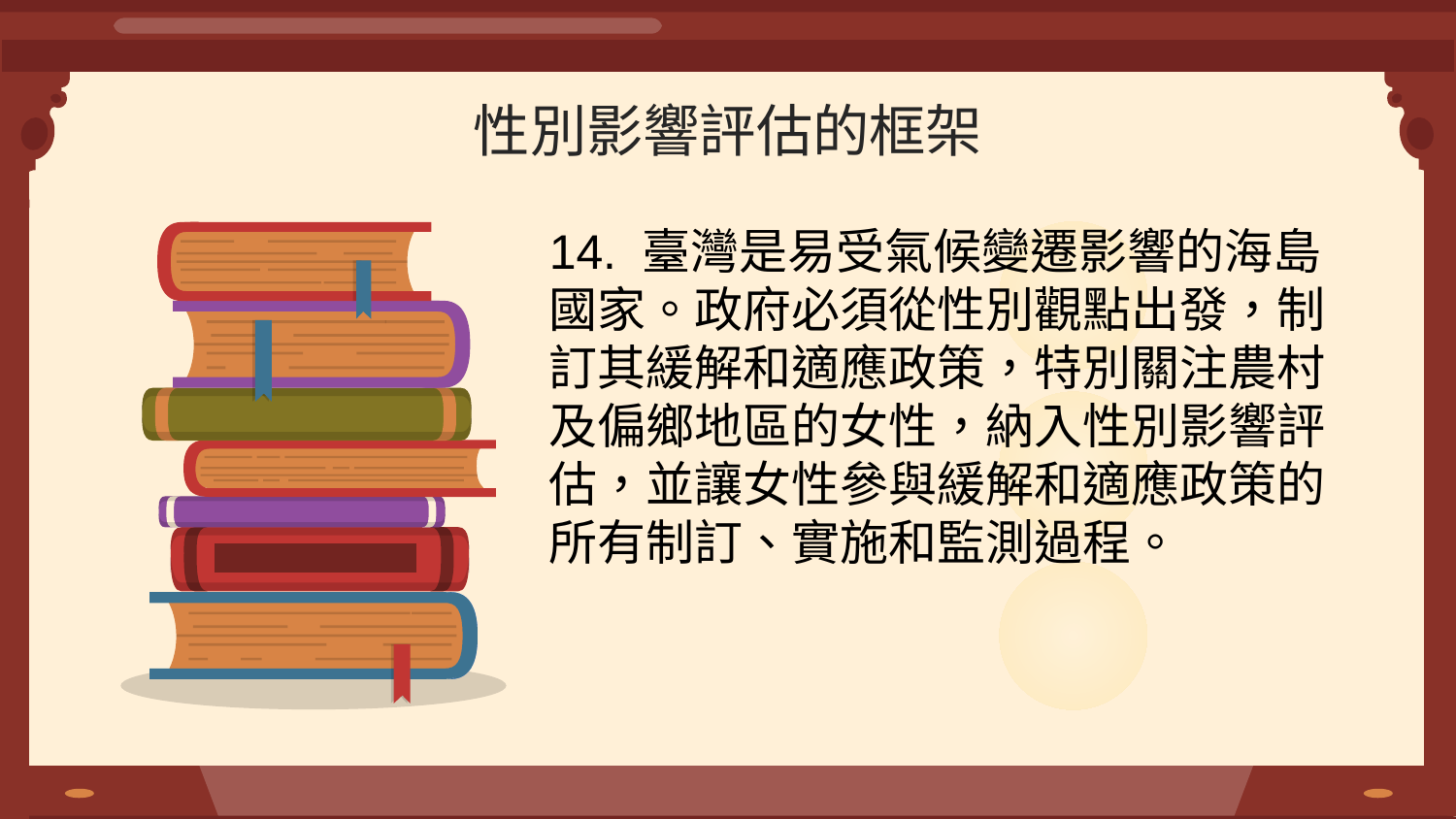

# 性別影響評估的框架
14. 臺灣是易受氣候變遷影響的海島國家。政府必須從性別觀點出發，制訂其緩解和適應政策，特別關注農村及偏鄉地區的女性，納入性別影響評估，並讓女性參與緩解和適應政策的所有制訂、實施和監測過程。